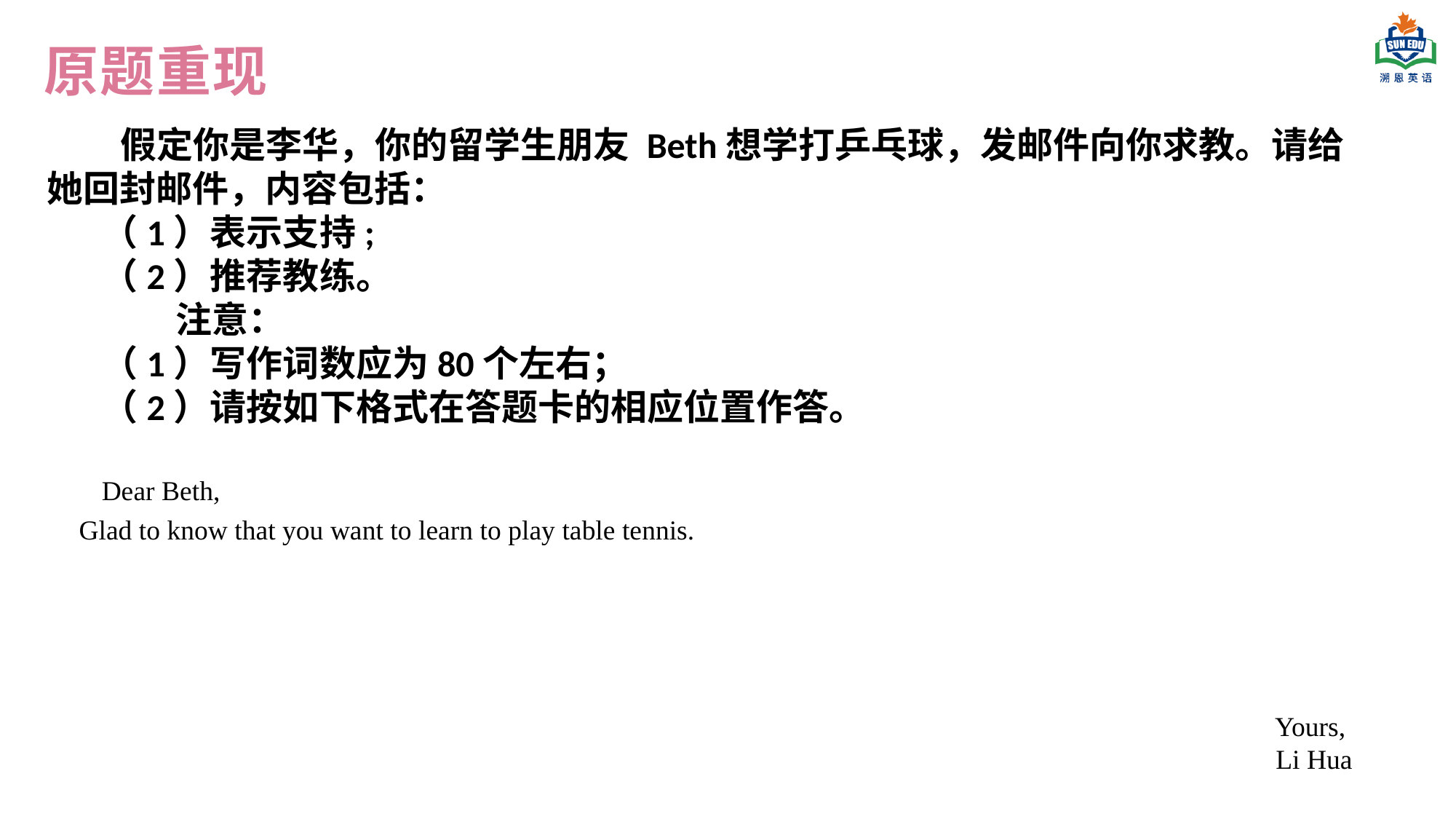

原题重现
    假定你是李华，你的留学生朋友 Beth想学打乒乓球，发邮件向你求教。请给她回封邮件，内容包括：
（1）表示支持;
（2）推荐教练。
        注意：
（1）写作词数应为80个左右；
（2）请按如下格式在答题卡的相应位置作答。

Dear Beth,
Glad to know that you want to learn to play table tennis.

 Yours,
Li Hua